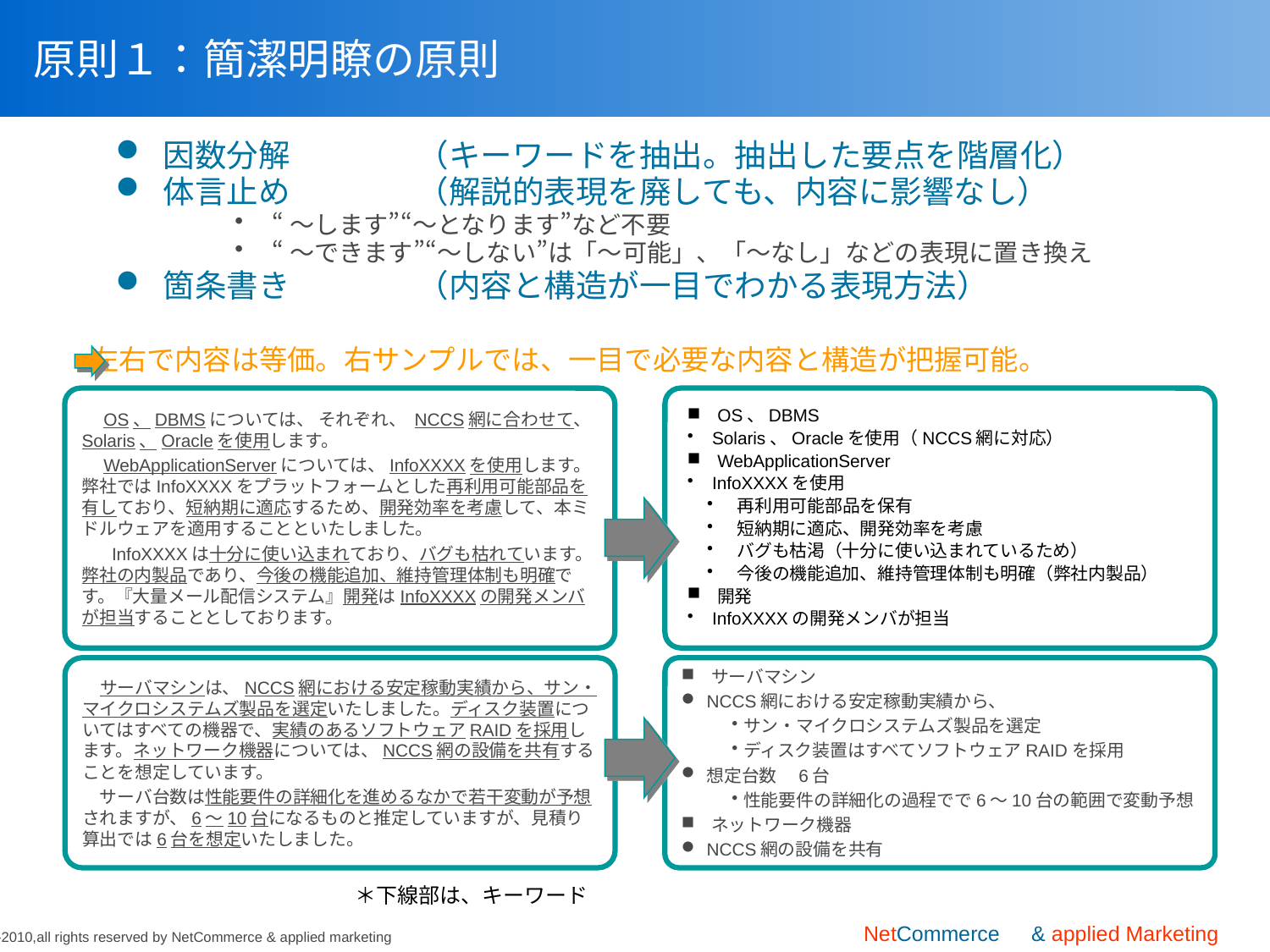

# 原則１：簡潔明瞭の原則
因数分解	（キーワードを抽出。抽出した要点を階層化）
体言止め	（解説的表現を廃しても、内容に影響なし）
“～します”“～となります”など不要
“～できます”“～しない”は「～可能」、「～なし」などの表現に置き換え
箇条書き	（内容と構造が一目でわかる表現方法）
左右で内容は等価。右サンプルでは、一目で必要な内容と構造が把握可能。

　OS、DBMSについては、 それぞれ、 NCCS網に合わせて、Solaris、Oracleを使用します。
　WebApplicationServerについては、InfoXXXXを使用します。弊社ではInfoXXXXをプラットフォームとした再利用可能部品を有しており、短納期に適応するため、開発効率を考慮して、本ミドルウェアを適用することといたしました。
 　InfoXXXXは十分に使い込まれており、バグも枯れています。弊社の内製品であり、今後の機能追加、維持管理体制も明確です。『大量メール配信システム』開発はInfoXXXXの開発メンバが担当することとしております。

OS、DBMS
Solaris、Oracleを使用（NCCS網に対応）
WebApplicationServer
InfoXXXXを使用
再利用可能部品を保有
短納期に適応、開発効率を考慮
バグも枯渇（十分に使い込まれているため）
今後の機能追加、維持管理体制も明確（弊社内製品）
開発
InfoXXXXの開発メンバが担当

　サーバマシンは、NCCS網における安定稼動実績から、サン・マイクロシステムズ製品を選定いたしました。ディスク装置についてはすべての機器で、実績のあるソフトウェアRAIDを採用します。ネットワーク機器については、NCCS網の設備を共有することを想定しています。
　サーバ台数は性能要件の詳細化を進めるなかで若干変動が予想されますが、6～10台になるものと推定していますが、見積り算出では6台を想定いたしました。
サーバマシン
NCCS網における安定稼動実績から、
サン・マイクロシステムズ製品を選定
ディスク装置はすべてソフトウェアRAIDを採用
想定台数　6台
性能要件の詳細化の過程でで6～10台の範囲で変動予想
ネットワーク機器
NCCS網の設備を共有

＊下線部は、キーワード